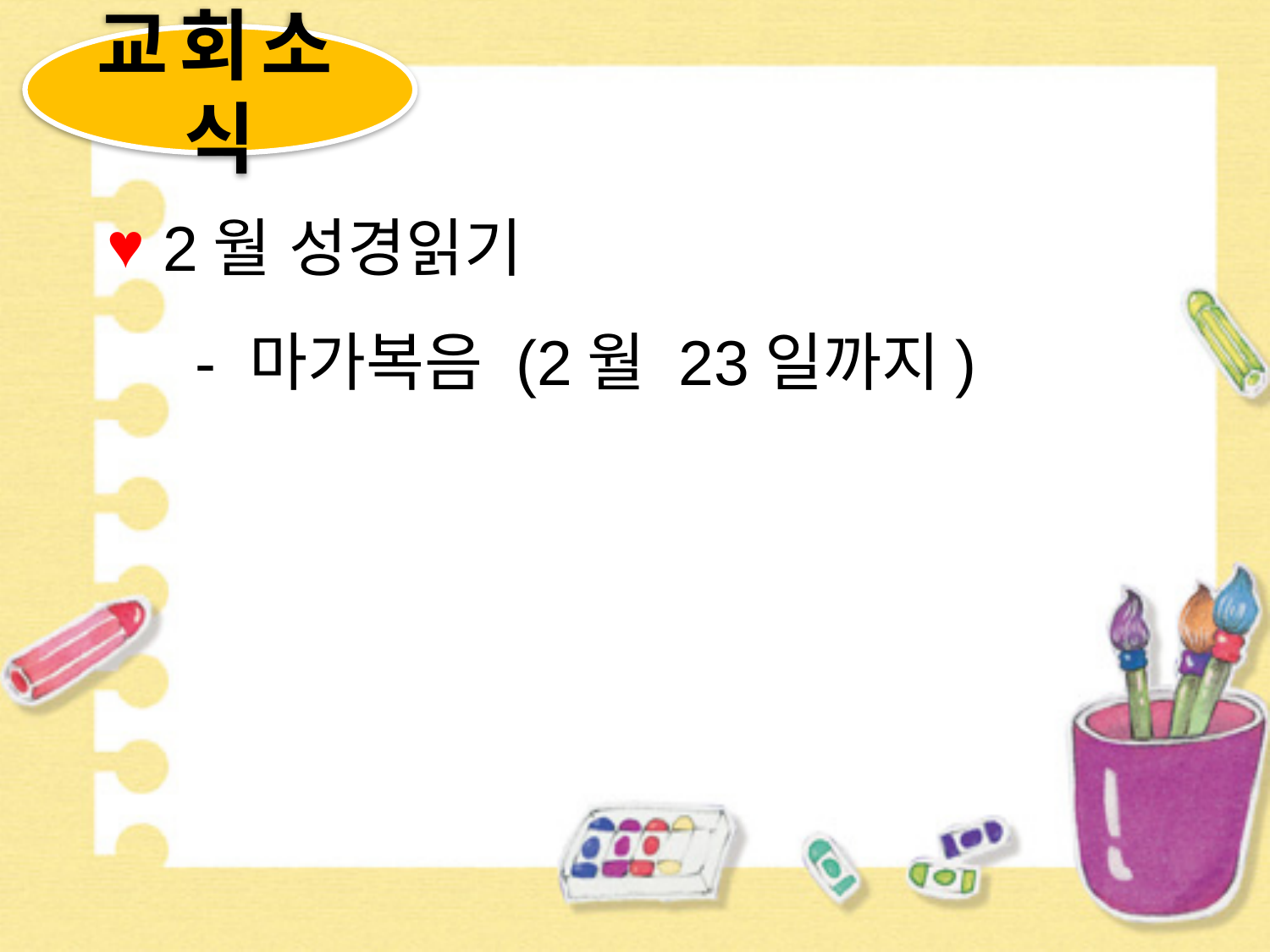

교회소식
 2월 성경읽기
     - 마가복음 (2월 23일까지)